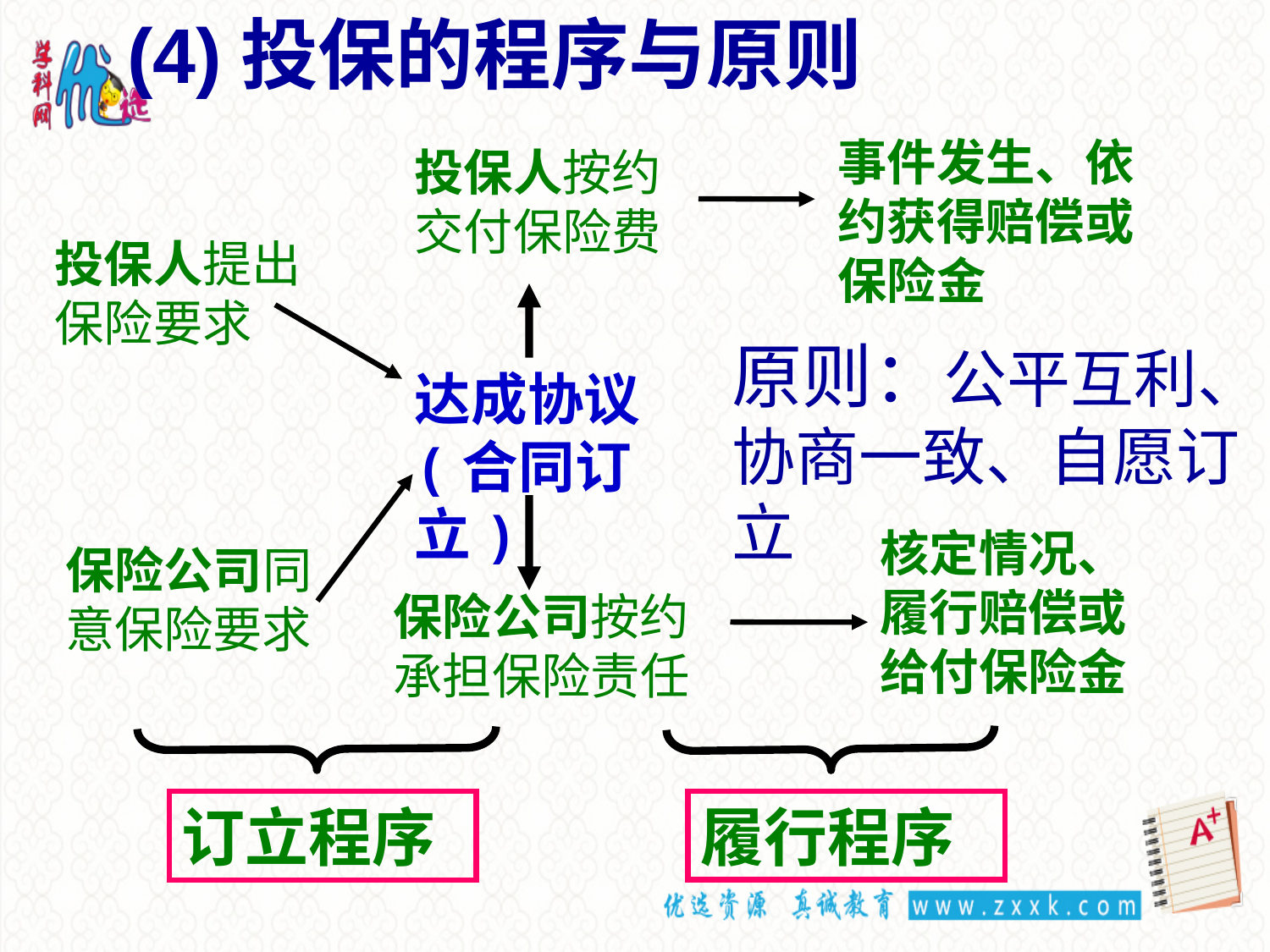

(4)投保的程序与原则
事件发生、依约获得赔偿或保险金
投保人按约交付保险费

投保人提出保险要求

原则：公平互利、协商一致、自愿订立
达成协议
(合同订立)

核定情况、履行赔偿或给付保险金
保险公司同意保险要求

保险公司按约承担保险责任

履行程序
订立程序